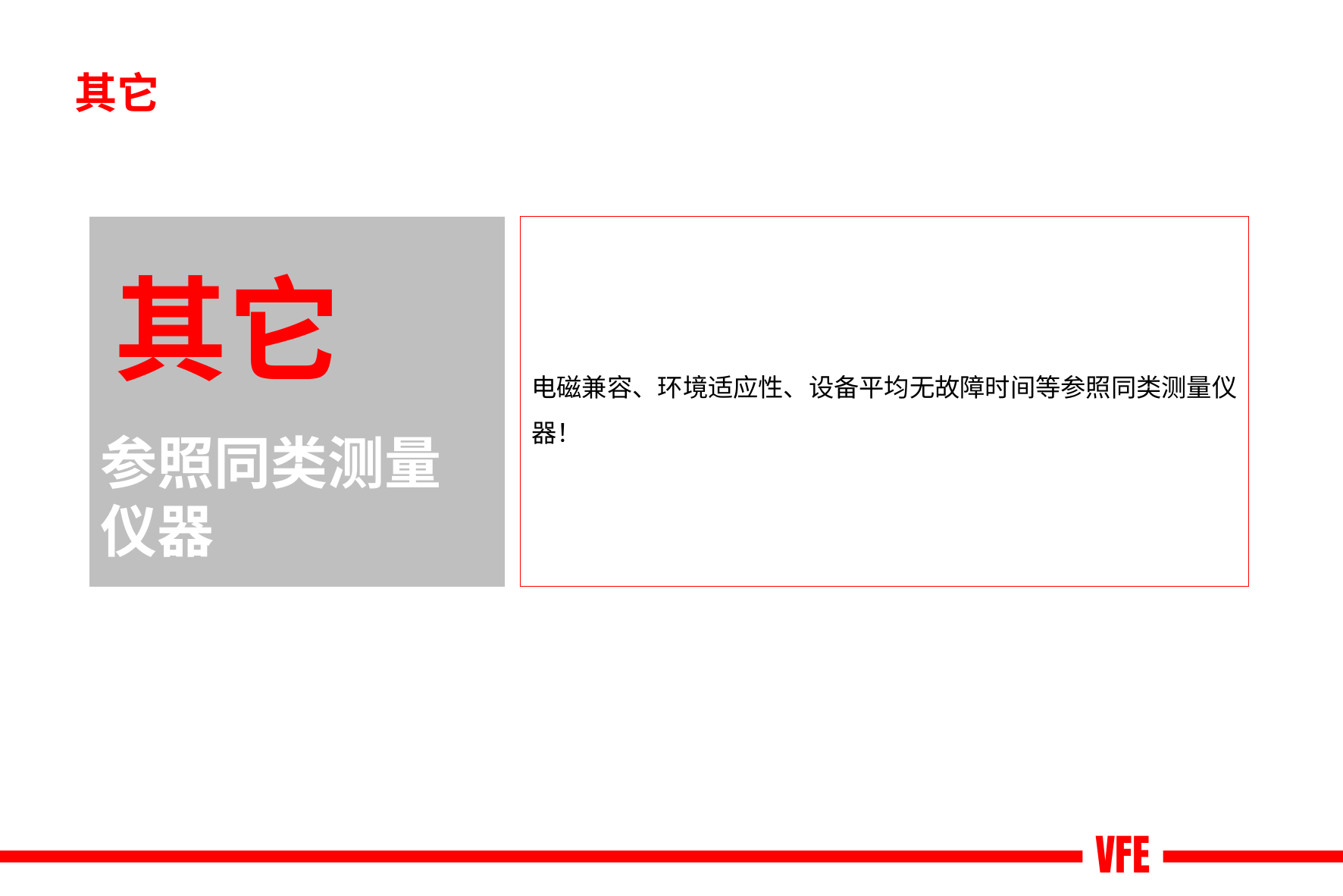

# 其它

参照同类测量仪器
电磁兼容、环境适应性、设备平均无故障时间等参照同类测量仪器！
其它